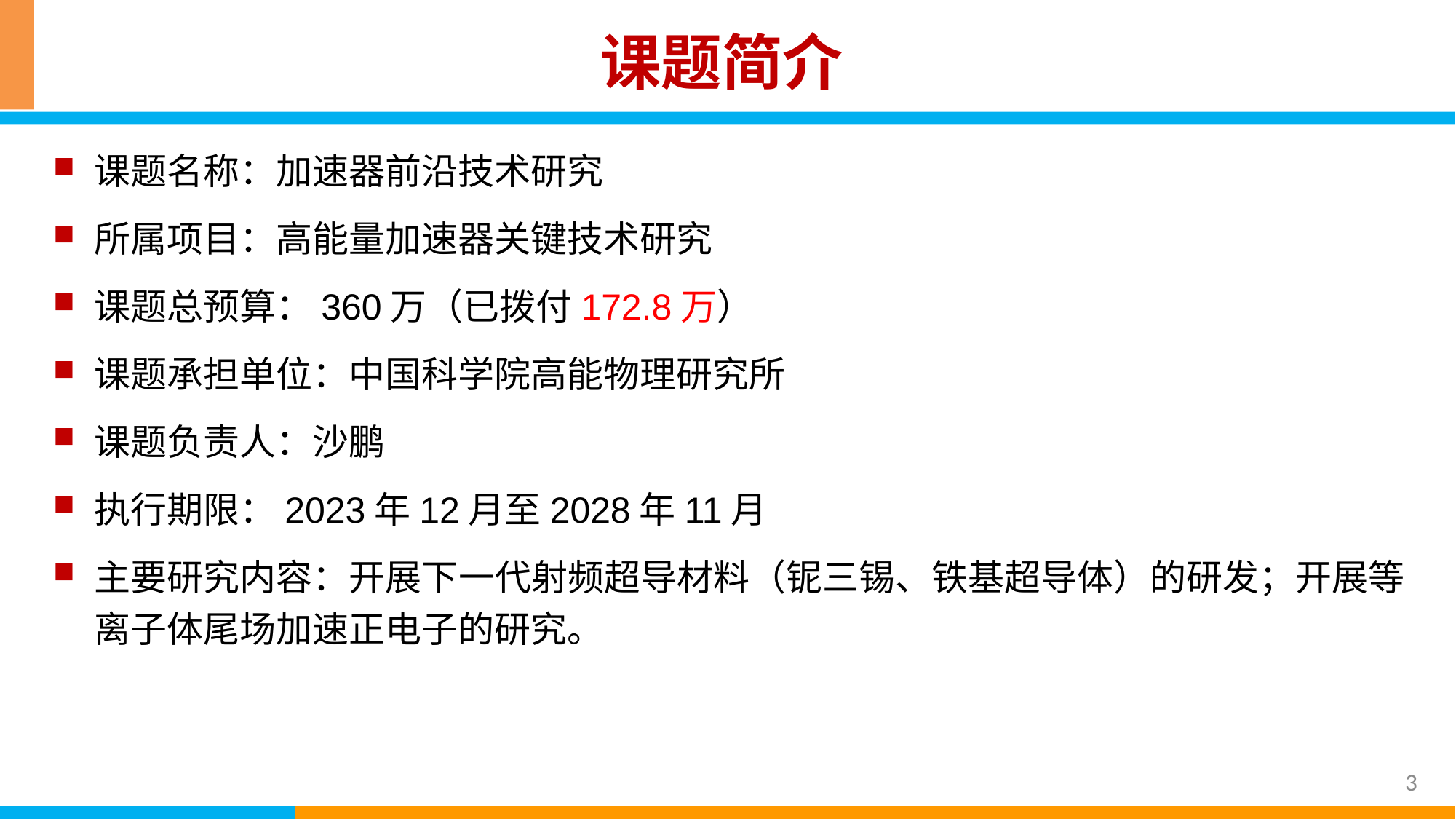

# 课题简介
课题名称：加速器前沿技术研究
所属项目：高能量加速器关键技术研究
课题总预算：360万（已拨付172.8万）
课题承担单位：中国科学院高能物理研究所
课题负责人：沙鹏
执行期限：2023年12月至2028年11月
主要研究内容：开展下一代射频超导材料（铌三锡、铁基超导体）的研发；开展等离子体尾场加速正电子的研究。
3